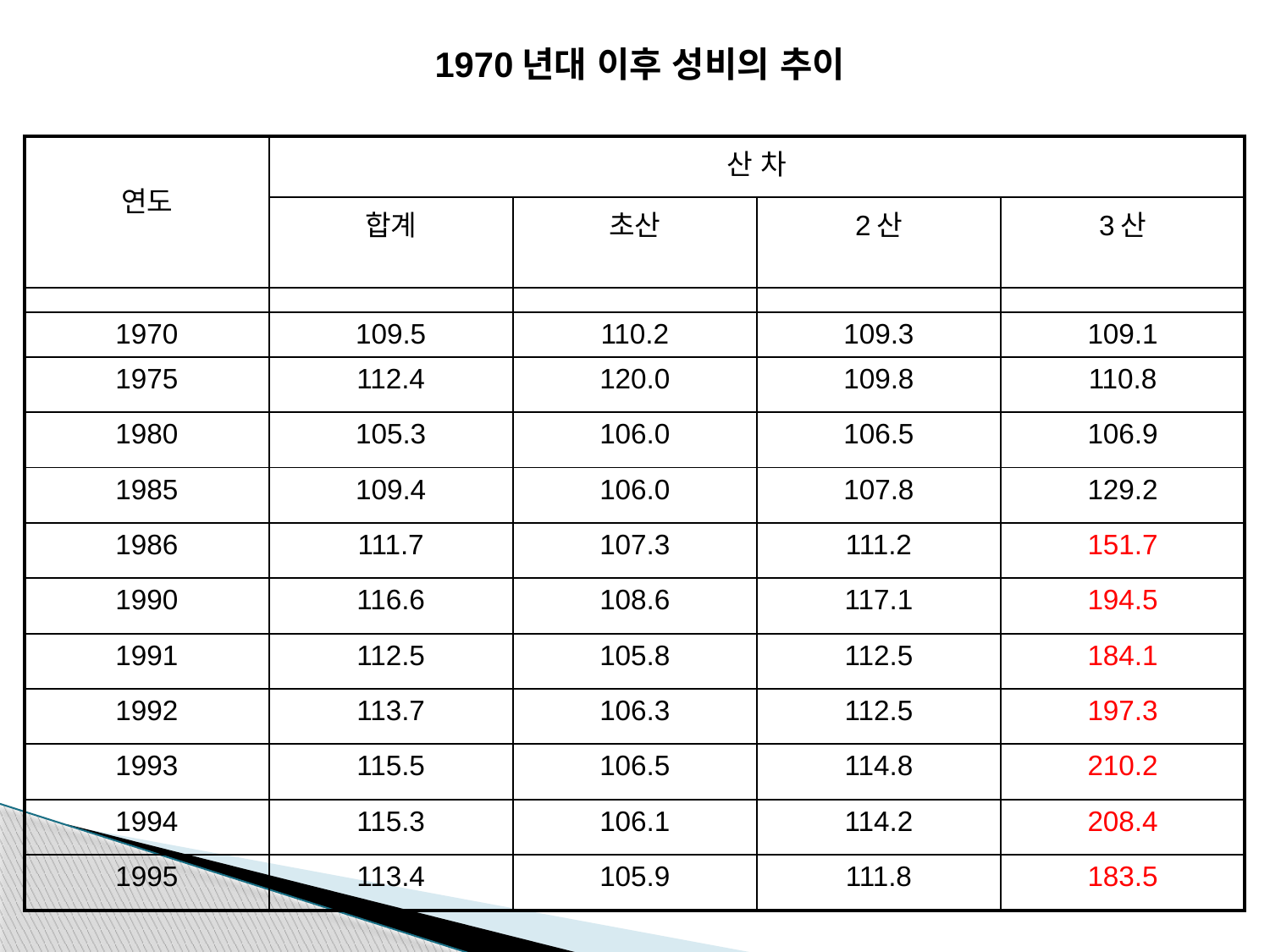

1970년대 이후 성비의 추이
| 연도 | 산 차 |  |  |  |
| --- | --- | --- | --- | --- |
|  | 합계 | 초산 | 2산 | 3산 |
|  |  |  |  |  |
| 1970 | 109.5 | 110.2 | 109.3 | 109.1 |
| 1975 | 112.4 | 120.0 | 109.8 | 110.8 |
| 1980 | 105.3 | 106.0 | 106.5 | 106.9 |
| 1985 | 109.4 | 106.0 | 107.8 | 129.2 |
| 1986 | 111.7 | 107.3 | 111.2 | 151.7 |
| 1990 | 116.6 | 108.6 | 117.1 | 194.5 |
| 1991 | 112.5 | 105.8 | 112.5 | 184.1 |
| 1992 | 113.7 | 106.3 | 112.5 | 197.3 |
| 1993 | 115.5 | 106.5 | 114.8 | 210.2 |
| 1994 | 115.3 | 106.1 | 114.2 | 208.4 |
| 1995 | 113.4 | 105.9 | 111.8 | 183.5 |